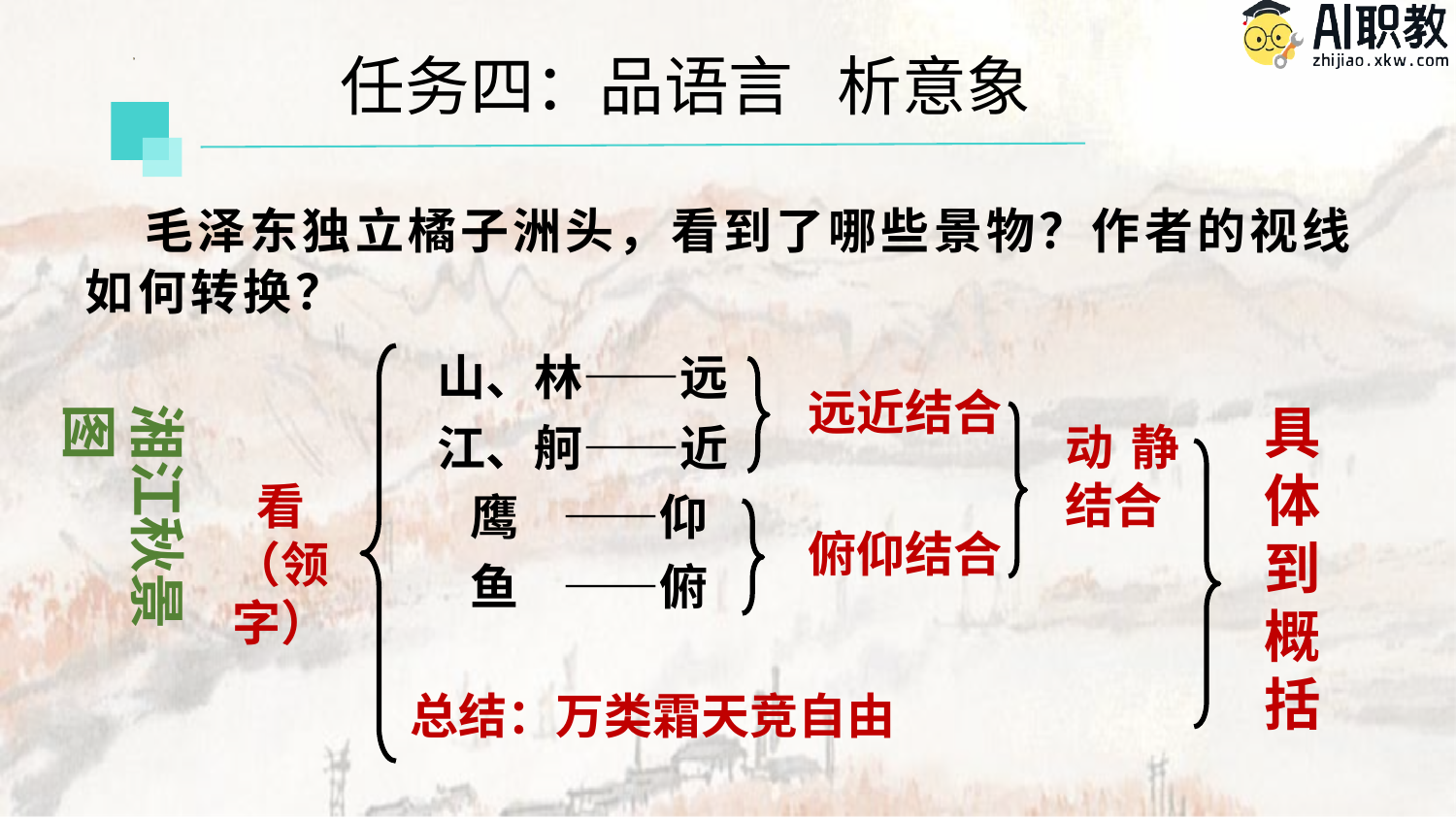

任务四：品语言   析意象

   毛泽东独立橘子洲头，看到了哪些景物？作者的视线如何转换？
山、林——远
江、舸——近
  鹰    ——仰
  鱼    ——俯

远近结合
具体到概括
湘江秋景图

动静结合

看
（领字）

俯仰结合
总结：万类霜天竞自由